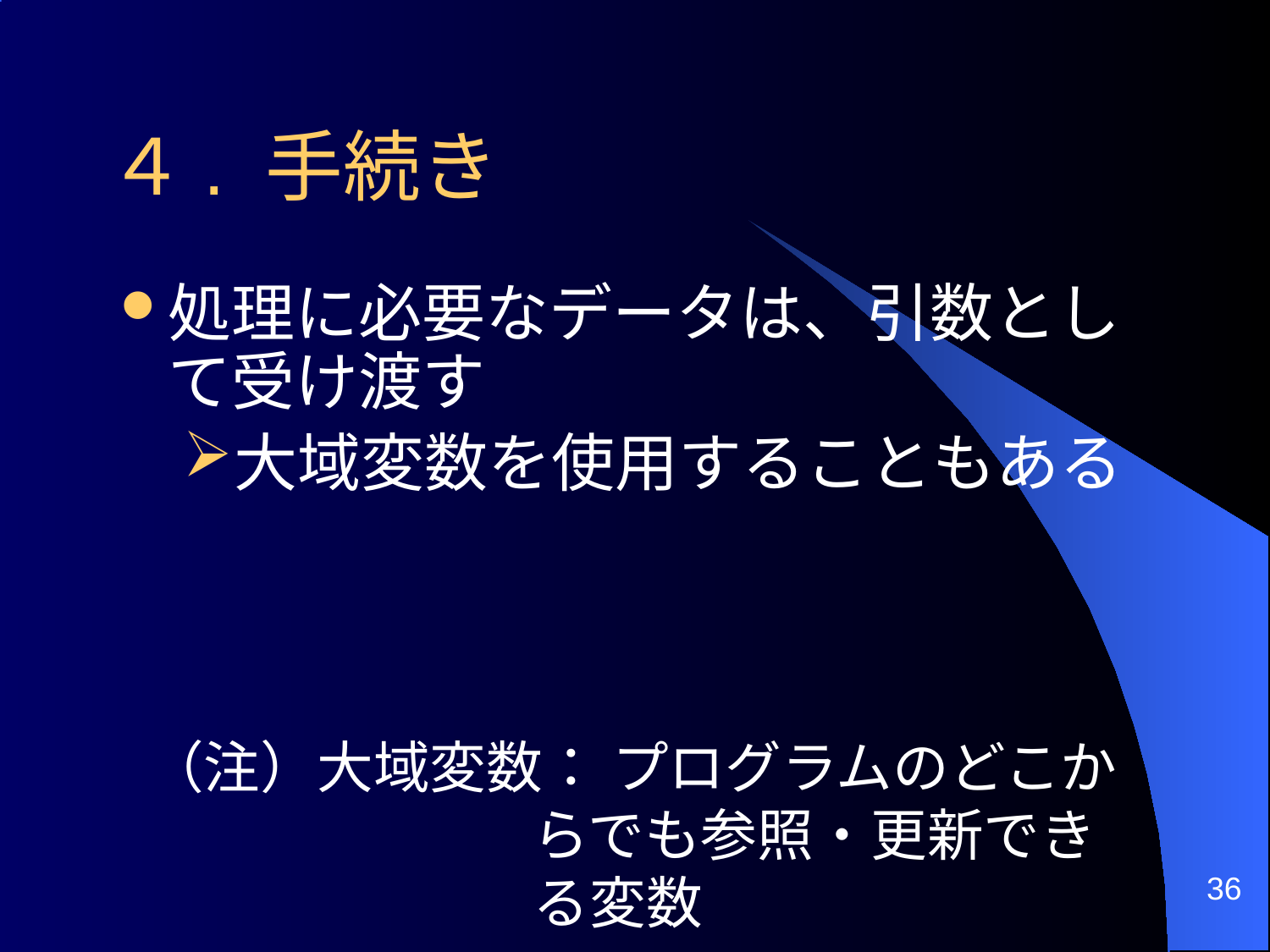

# ４. 手続き
処理に必要なデータは、引数として受け渡す
大域変数を使用することもある
（注）大域変数： プログラムのどこからでも参照・更新できる変数
36